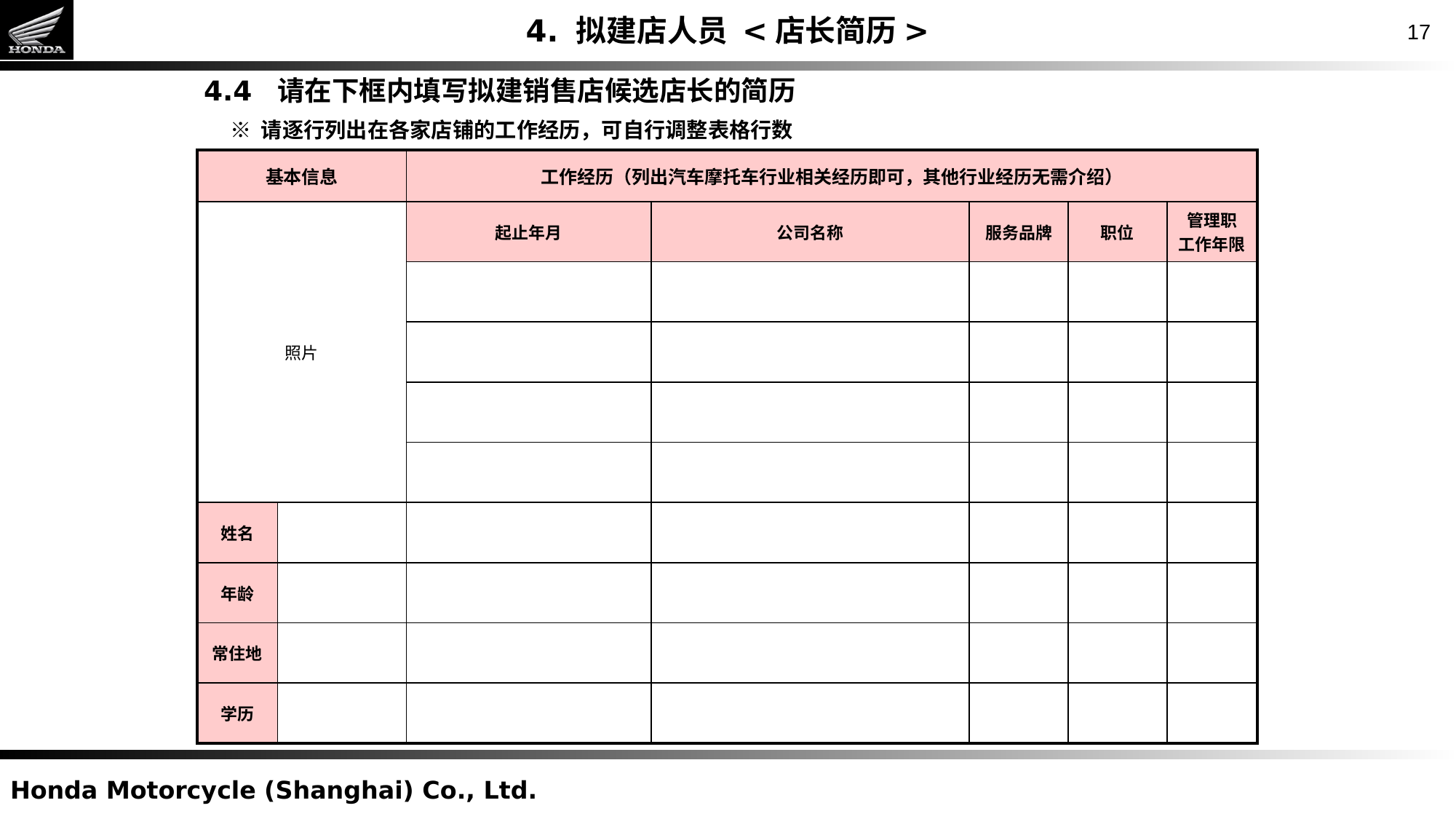

4. 拟建店人员 <店长简历>
4.4  请在下框内填写拟建销售店候选店长的简历
※ 请逐行列出在各家店铺的工作经历，可自行调整表格行数
| 基本信息 |  | 工作经历（列出汽车摩托车行业相关经历即可，其他行业经历无需介绍） |  |  |  |  |
| --- | --- | --- | --- | --- | --- | --- |
| 照片 |  | 起止年月 | 公司名称 | 服务品牌 | 职位 | 管理职 工作年限 |
|  |  |  |  |  |  |  |
|  |  |  |  |  |  |  |
|  |  |  |  |  |  |  |
|  |  |  |  |  |  |  |
| 姓名 |  |  |  |  |  |  |
| 年龄 |  |  |  |  |  |  |
| 常住地 |  |  |  |  |  |  |
| 学历 |  |  |  |  |  |  |